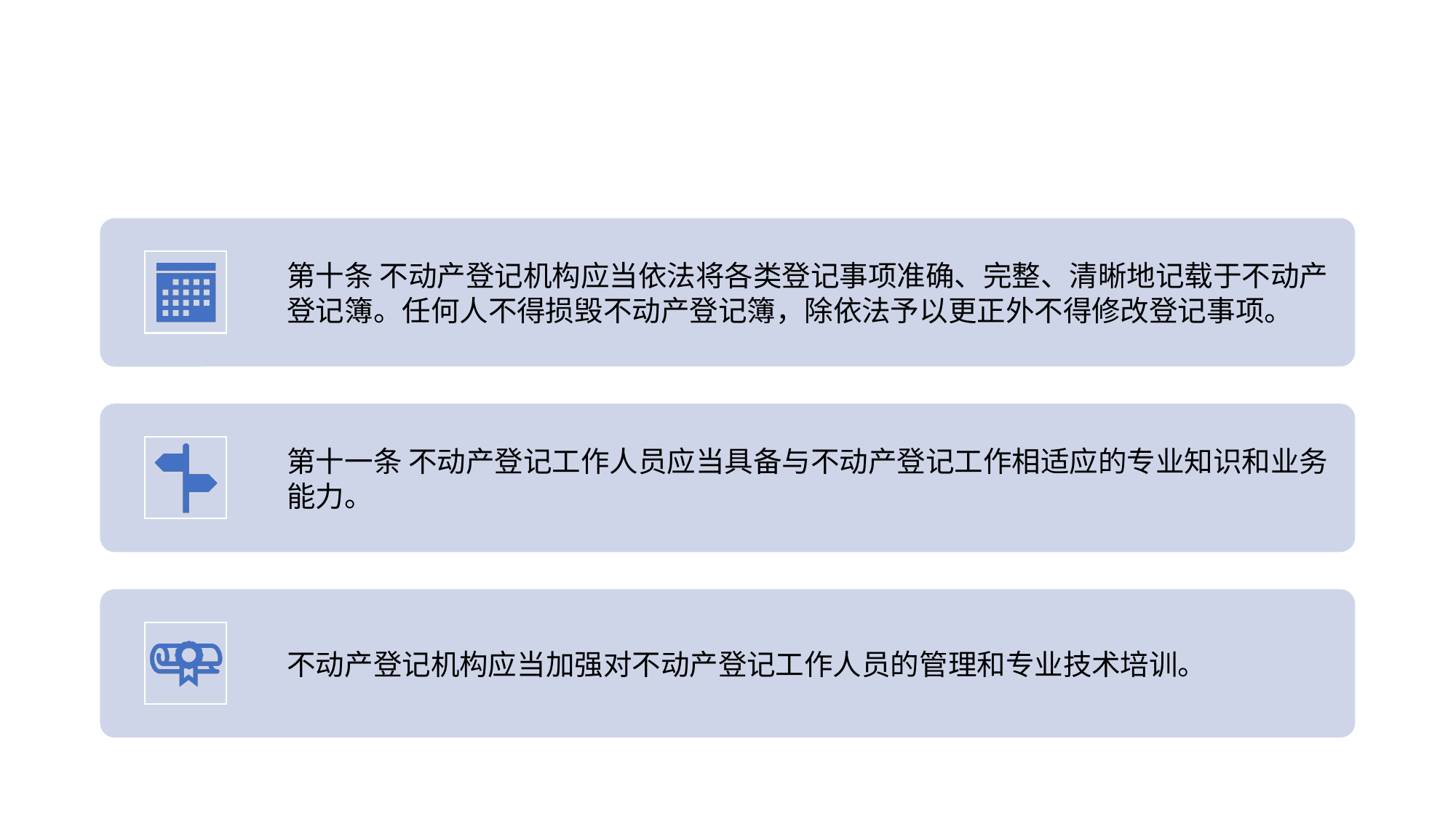

第十条 不动产登记机构应当依法将各类登记事项准确、完整、清晰地记载于不动产登记簿。任何人不得损毁不动产登记簿，除依法予以更正外不得修改登记事项。
第十一条 不动产登记工作人员应当具备与不动产登记工作相适应的专业知识和业务能力。
不动产登记机构应当加强对不动产登记工作人员的管理和专业技术培训。